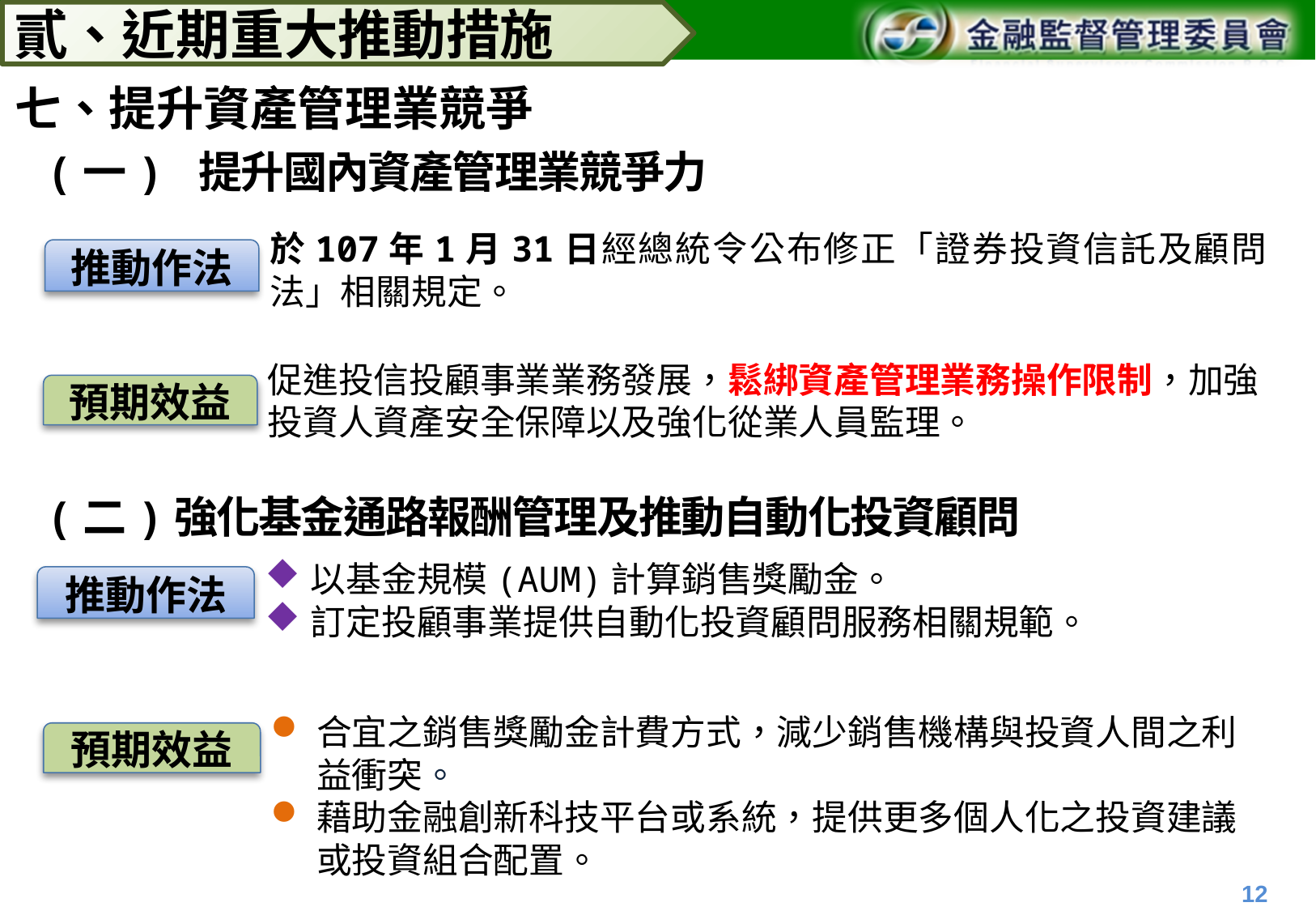

貳、近期重大推動措施
七、提升資產管理業競爭
# (一) 提升國內資產管理業競爭力

於107年1月31日經總統令公布修正「證券投資信託及顧問法」相關規定。
推動作法

促進投信投顧事業業務發展，鬆綁資產管理業務操作限制，加強投資人資產安全保障以及強化從業人員監理。
預期效益
(二)強化基金通路報酬管理及推動自動化投資顧問
以基金規模(AUM)計算銷售獎勵金。
訂定投顧事業提供自動化投資顧問服務相關規範。
推動作法
合宜之銷售獎勵金計費方式，減少銷售機構與投資人間之利益衝突。
藉助金融創新科技平台或系統，提供更多個人化之投資建議或投資組合配置。
預期效益